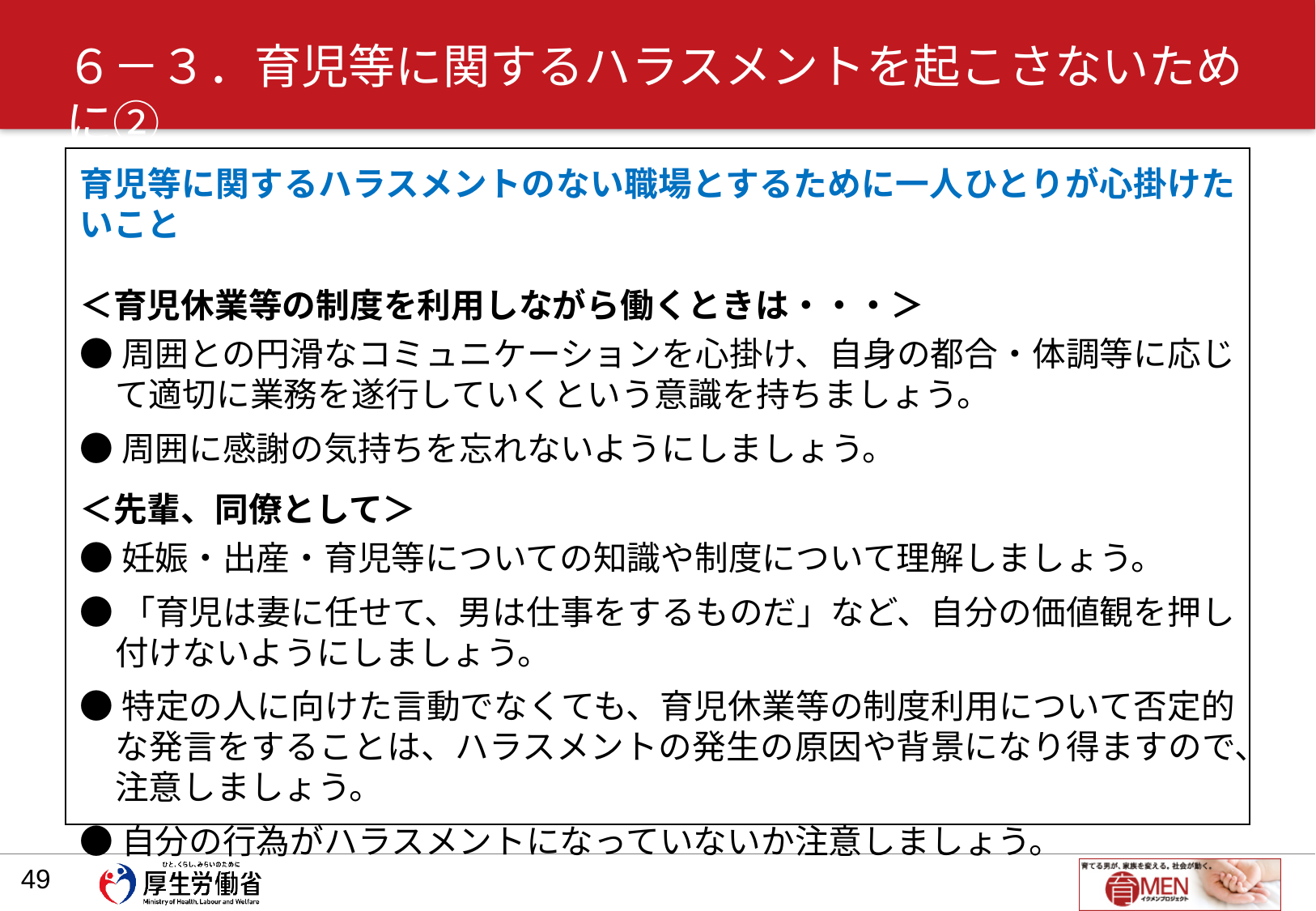

# ６－３．育児等に関するハラスメントを起こさないために②
育児等に関するハラスメントのない職場とするために一人ひとりが心掛けたいこと
＜育児休業等の制度を利用しながら働くときは・・・＞
●周囲との円滑なコミュニケーションを心掛け、自身の都合・体調等に応じて適切に業務を遂行していくという意識を持ちましょう。
●周囲に感謝の気持ちを忘れないようにしましょう。
＜先輩、同僚として＞
●妊娠・出産・育児等についての知識や制度について理解しましょう。
●「育児は妻に任せて、男は仕事をするものだ」など、自分の価値観を押し付けないようにしましょう。
●特定の人に向けた言動でなくても、育児休業等の制度利用について否定的な発言をすることは、ハラスメントの発生の原因や背景になり得ますので、注意しましょう。
●自分の行為がハラスメントになっていないか注意しましょう。
49